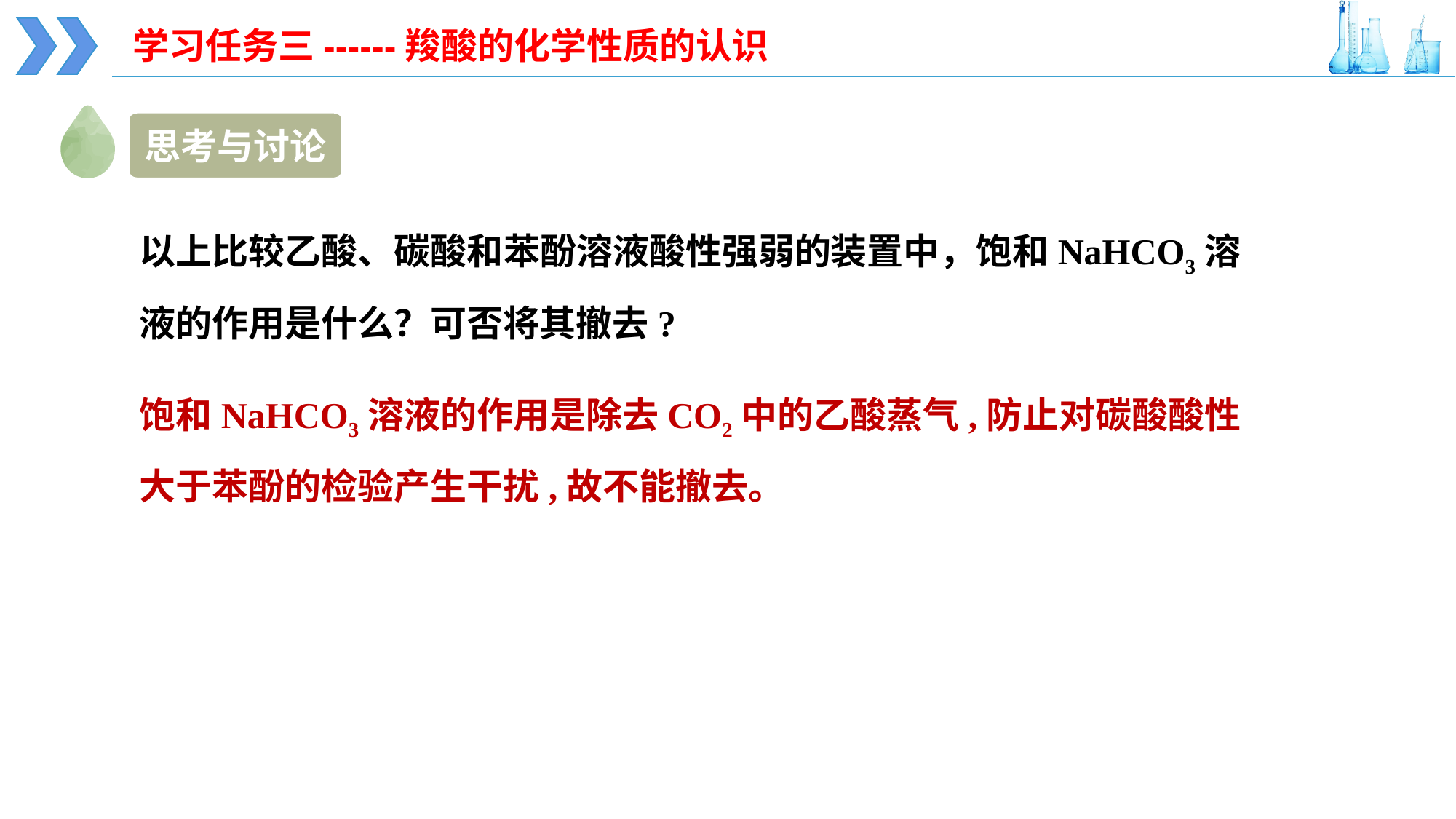

学习任务三------羧酸的化学性质的认识
思考与讨论

以上比较乙酸、碳酸和苯酚溶液酸性强弱的装置中，饱和NaHCO3溶液的作用是什么？可否将其撤去?
饱和NaHCO3溶液的作用是除去CO2中的乙酸蒸气,防止对碳酸酸性大于苯酚的检验产生干扰,故不能撤去。